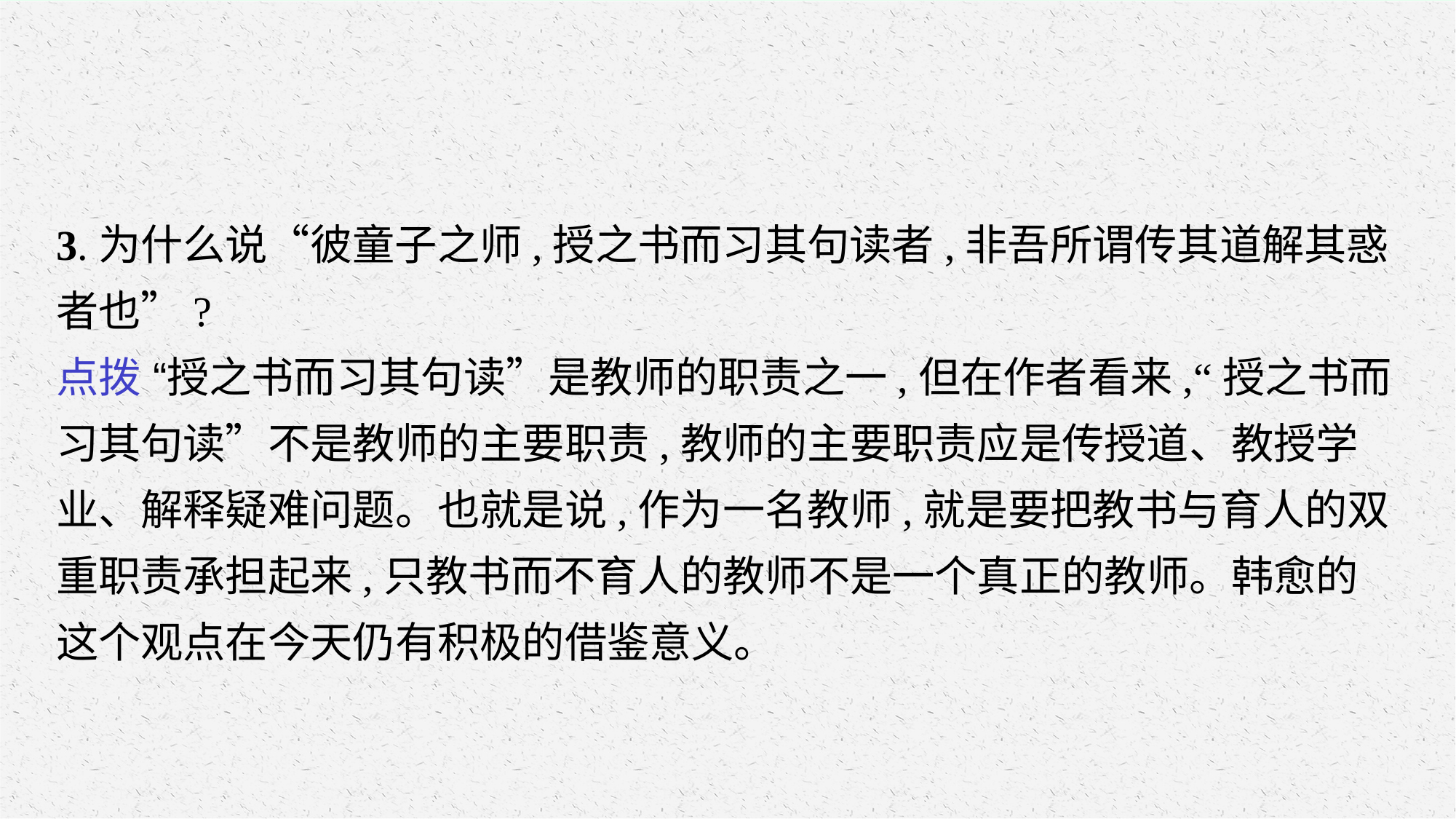

3.为什么说“彼童子之师,授之书而习其句读者,非吾所谓传其道解其惑者也”?
点拨 “授之书而习其句读”是教师的职责之一,但在作者看来,“授之书而习其句读”不是教师的主要职责,教师的主要职责应是传授道、教授学业、解释疑难问题。也就是说,作为一名教师,就是要把教书与育人的双重职责承担起来,只教书而不育人的教师不是一个真正的教师。韩愈的这个观点在今天仍有积极的借鉴意义。